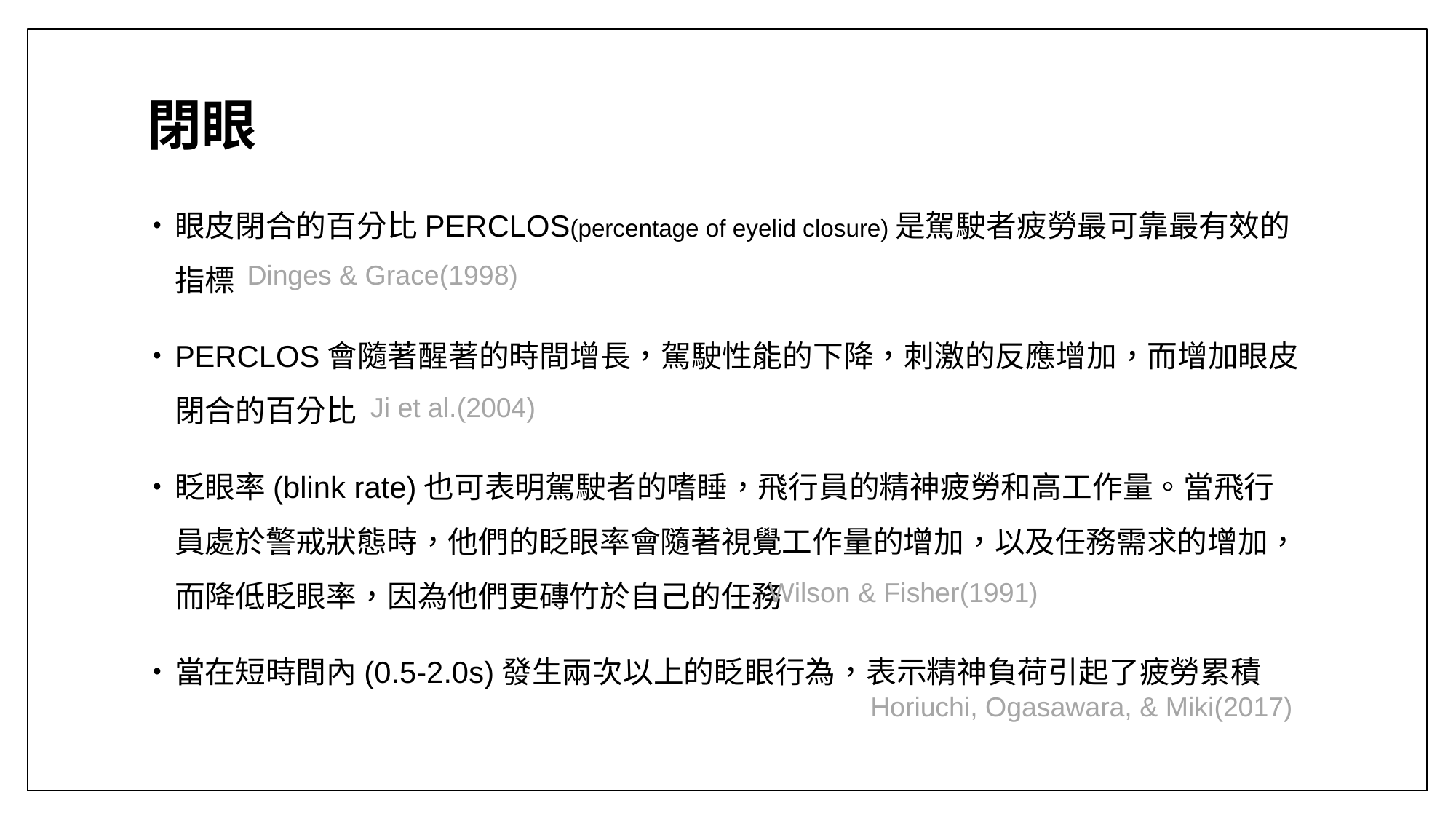

# 閉眼
眼皮閉合的百分比PERCLOS(percentage of eyelid closure)是駕駛者疲勞最可靠最有效的指標
PERCLOS會隨著醒著的時間增長，駕駛性能的下降，刺激的反應增加，而增加眼皮閉合的百分比
眨眼率(blink rate)也可表明駕駛者的嗜睡，飛行員的精神疲勞和高工作量。當飛行員處於警戒狀態時，他們的眨眼率會隨著視覺工作量的增加，以及任務需求的增加，而降低眨眼率，因為他們更磚竹於自己的任務
當在短時間內(0.5-2.0s)發生兩次以上的眨眼行為，表示精神負荷引起了疲勞累積
Dinges & Grace(1998)
Ji et al.(2004)
Wilson & Fisher(1991)
Horiuchi, Ogasawara, & Miki(2017)